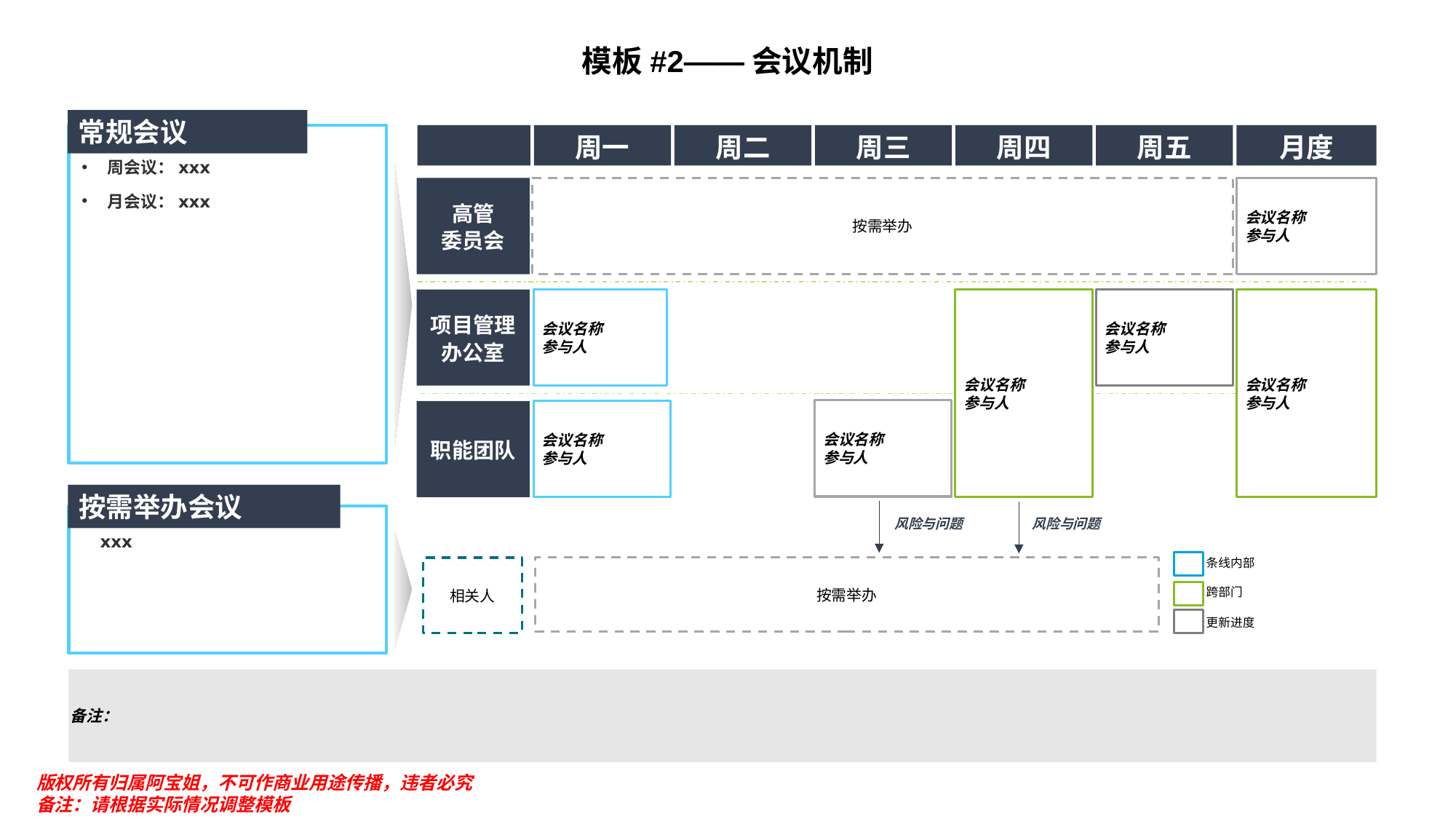

# 模板#2——会议机制
常规会议

周五

周一
周二
周三
周四
月度
周会议：xxx
月会议：xxx
高管
委员会
按需举办
会议名称
参与人
项目管理
办公室
会议名称
参与人
会议名称
参与人
会议名称
参与人
会议名称
参与人

会议名称
参与人
职能团队
会议名称
参与人
按需举办会议

风险与问题
风险与问题
xxx
条线内部

按需举办
相关人
跨部门

更新进度
备注：
版权所有归属阿宝姐，不可作商业用途传播，违者必究
备注：请根据实际情况调整模板